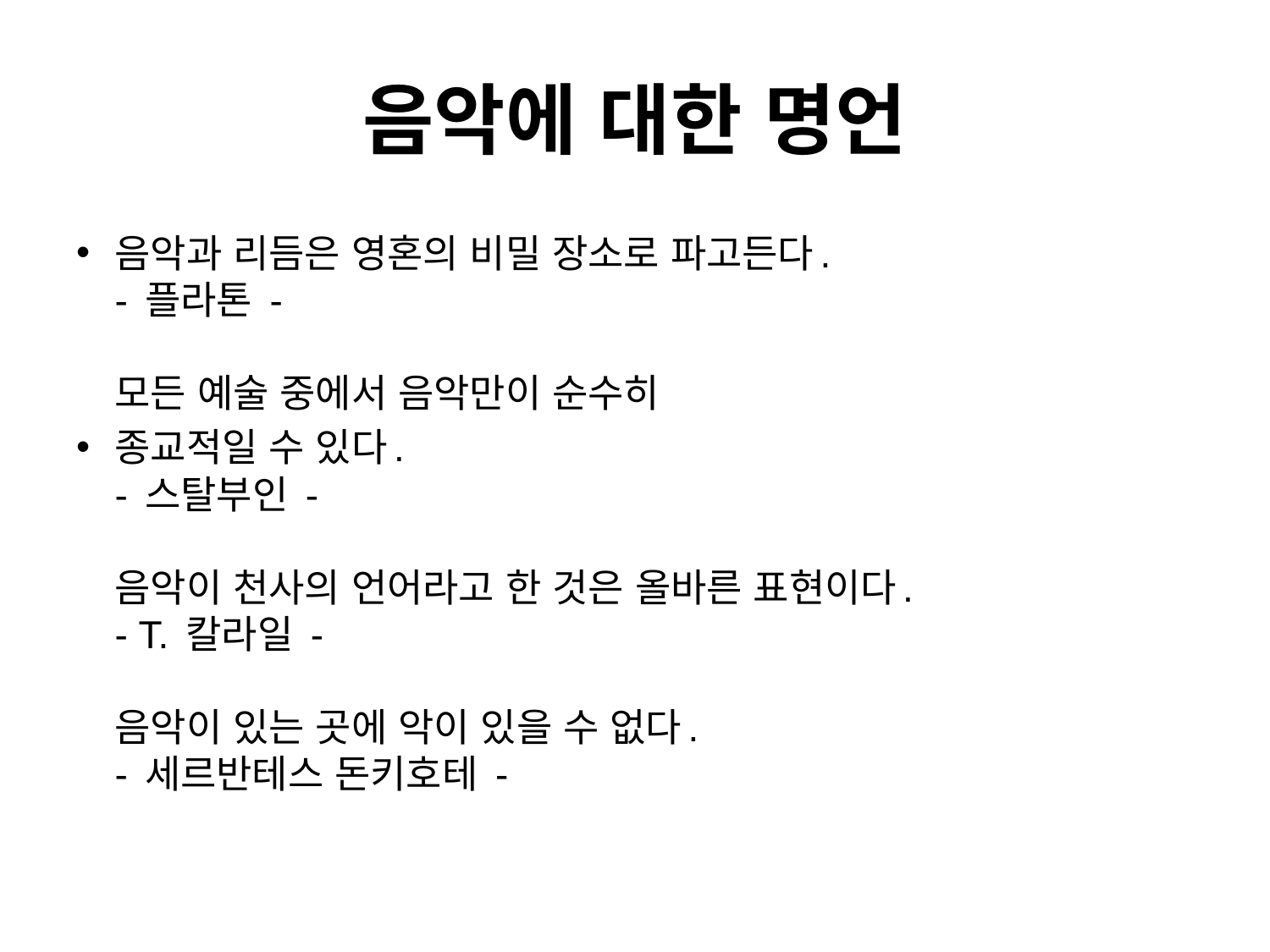

# 음악에 대한 명언
음악과 리듬은 영혼의 비밀 장소로 파고든다.
- 플라톤 -
모든 예술 중에서 음악만이 순수히
종교적일 수 있다.
- 스탈부인 -
음악이 천사의 언어라고 한 것은 올바른 표현이다.
- T. 칼라일 -
음악이 있는 곳에 악이 있을 수 없다.
- 세르반테스 돈키호테 -